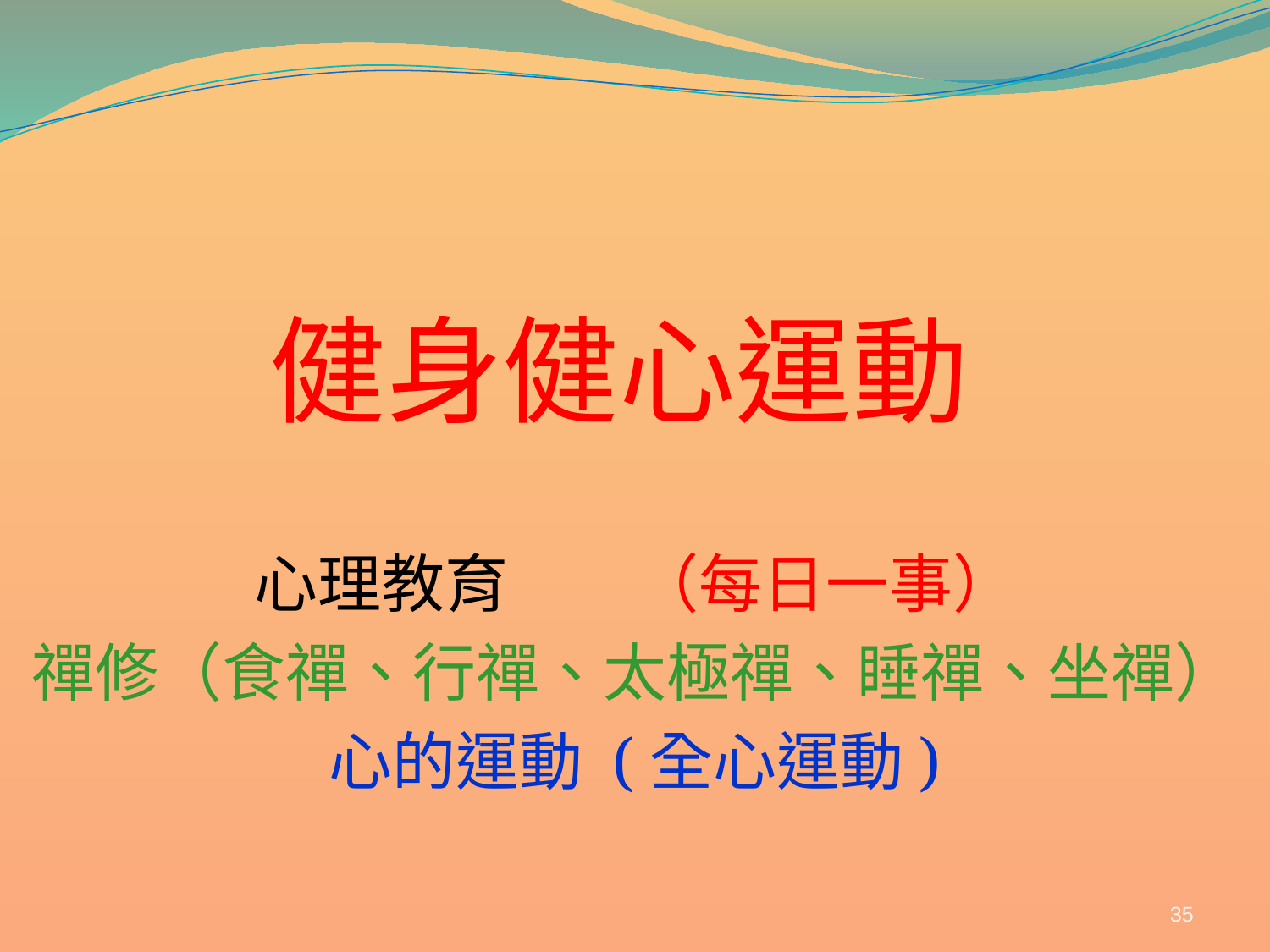

# 健身健心運動

心理教育	（每日一事）
禪修（食禪、行禪、太極禪、睡禪、坐禪）
心的運動 (全心運動)
35